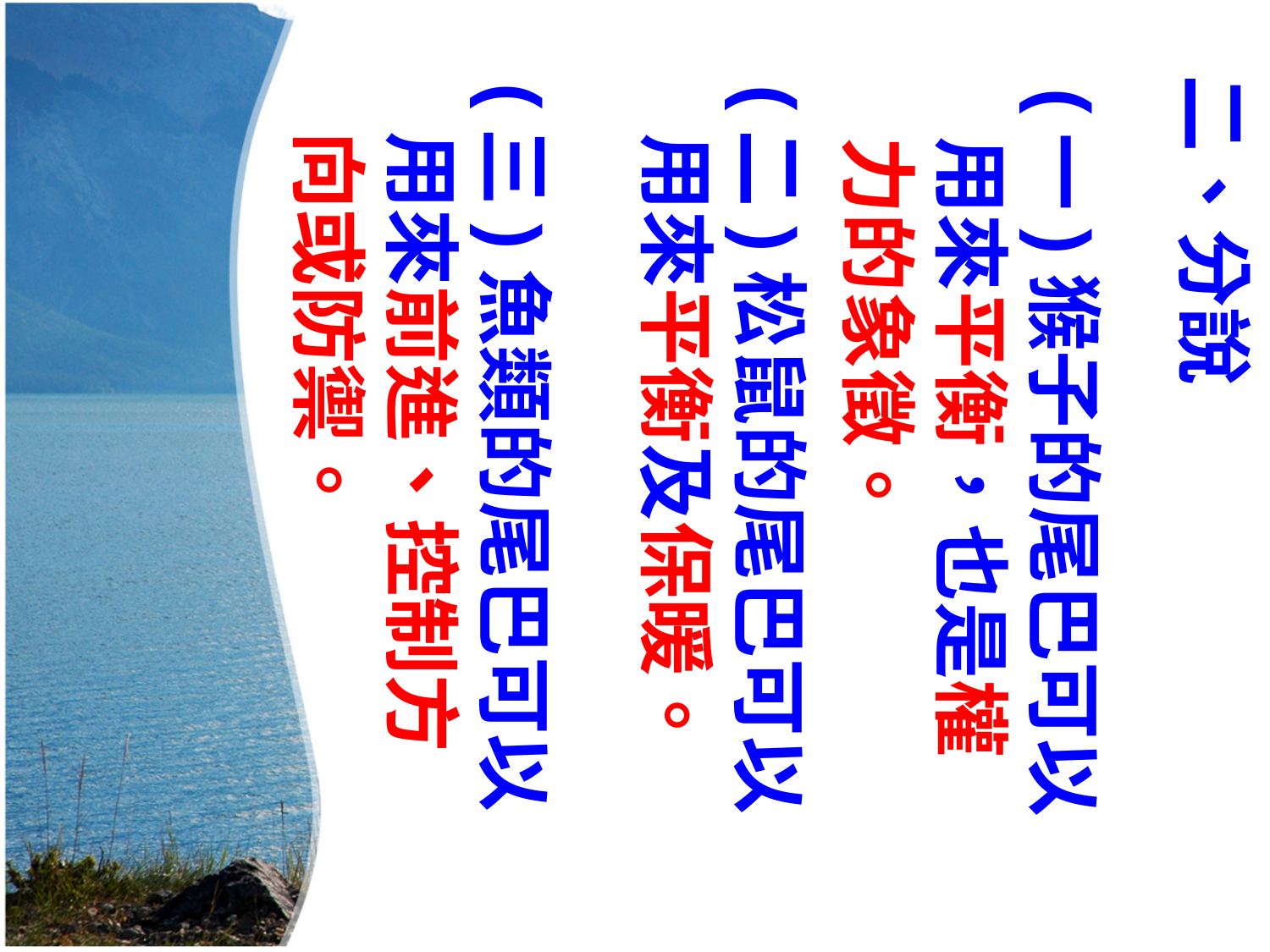

二、分說
(三)魚類的尾巴可以用來前進、控制方向或防禦。
(二)松鼠的尾巴可以用來平衡及保暖。
(一)猴子的尾巴可以用來平衡，也是權力的象徵。